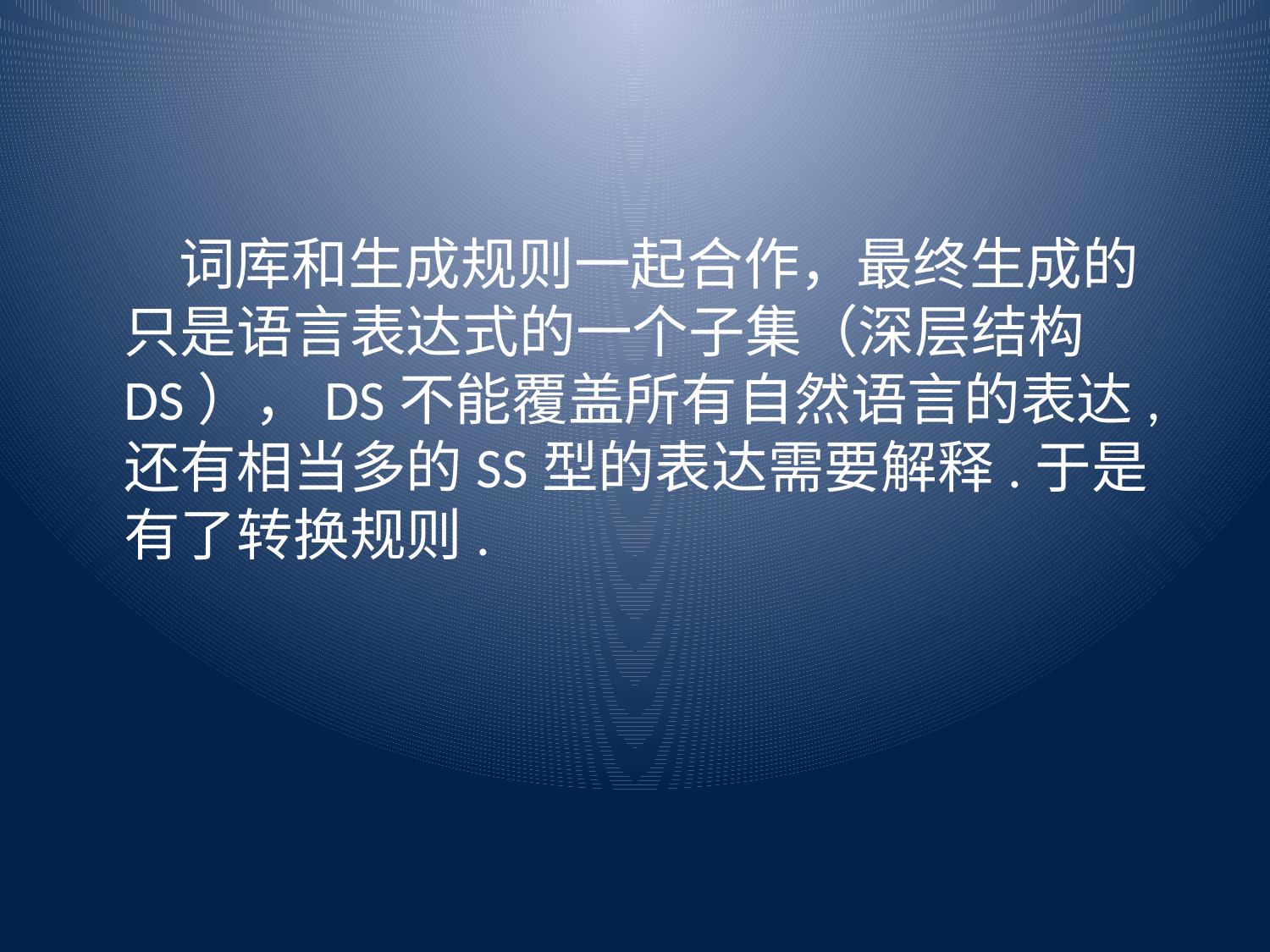

#
       词库和生成规则一起合作，最终生成的只是语言表达式的一个子集（深层结构DS），DS不能覆盖所有自然语言的表达, 还有相当多的SS型的表达需要解释.于是有了转换规则.